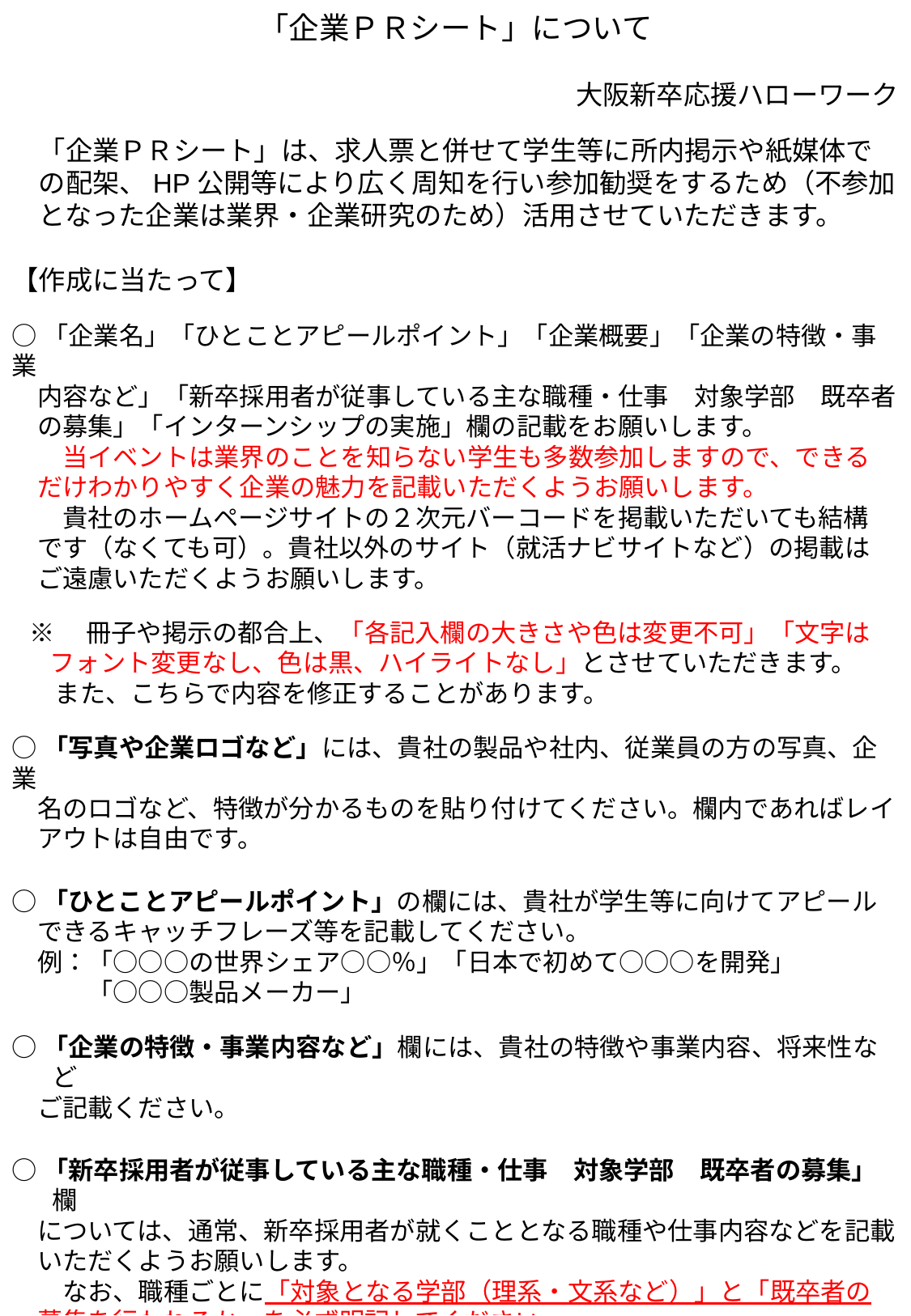

「企業ＰＲシート」について

大阪新卒応援ハローワーク

　「企業ＰＲシート」は、求人票と併せて学生等に所内掲示や紙媒体で
　の配架、HP公開等により広く周知を行い参加勧奨をするため（不参加
　となった企業は業界・企業研究のため）活用させていただきます。

【作成に当たって】

○「企業名」「ひとことアピールポイント」「企業概要」「企業の特徴・事業
　内容など」「新卒採用者が従事している主な職種・仕事　対象学部　既卒者
　の募集」「インターンシップの実施」欄の記載をお願いします。
　　当イベントは業界のことを知らない学生も多数参加しますので、できる
　だけわかりやすく企業の魅力を記載いただくようお願いします。
　　貴社のホームページサイトの２次元バーコードを掲載いただいても結構
　です（なくても可）。貴社以外のサイト（就活ナビサイトなど）の掲載は
　ご遠慮いただくようお願いします。

※　冊子や掲示の都合上、「各記入欄の大きさや色は変更不可」「文字はフォント変更なし、色は黒、ハイライトなし」とさせていただきます。
　また、こちらで内容を修正することがあります。

○「写真や企業ロゴなど」には、貴社の製品や社内、従業員の方の写真、企業
　名のロゴなど、特徴が分かるものを貼り付けてください。欄内であればレイ
　アウトは自由です。

○「ひとことアピールポイント」の欄には、貴社が学生等に向けてアピール
　できるキャッチフレーズ等を記載してください。
　例：「○○○の世界シェア○○％」「日本で初めて○○○を開発」
　　　「○○○製品メーカー」

○「企業の特徴・事業内容など」欄には、貴社の特徴や事業内容、将来性など
　ご記載ください。

○「新卒採用者が従事している主な職種・仕事　対象学部　既卒者の募集」欄
　については、通常、新卒採用者が就くこととなる職種や仕事内容などを記載
　いただくようお願いします。
　　なお、職種ごとに「対象となる学部（理系・文系など）」と「既卒者の
　募集を行われるか」を必ず明記してください。

○「インターンシップ実施予定」欄には、インターンシップの実施予定の有無と実施時期等をご記載ください。